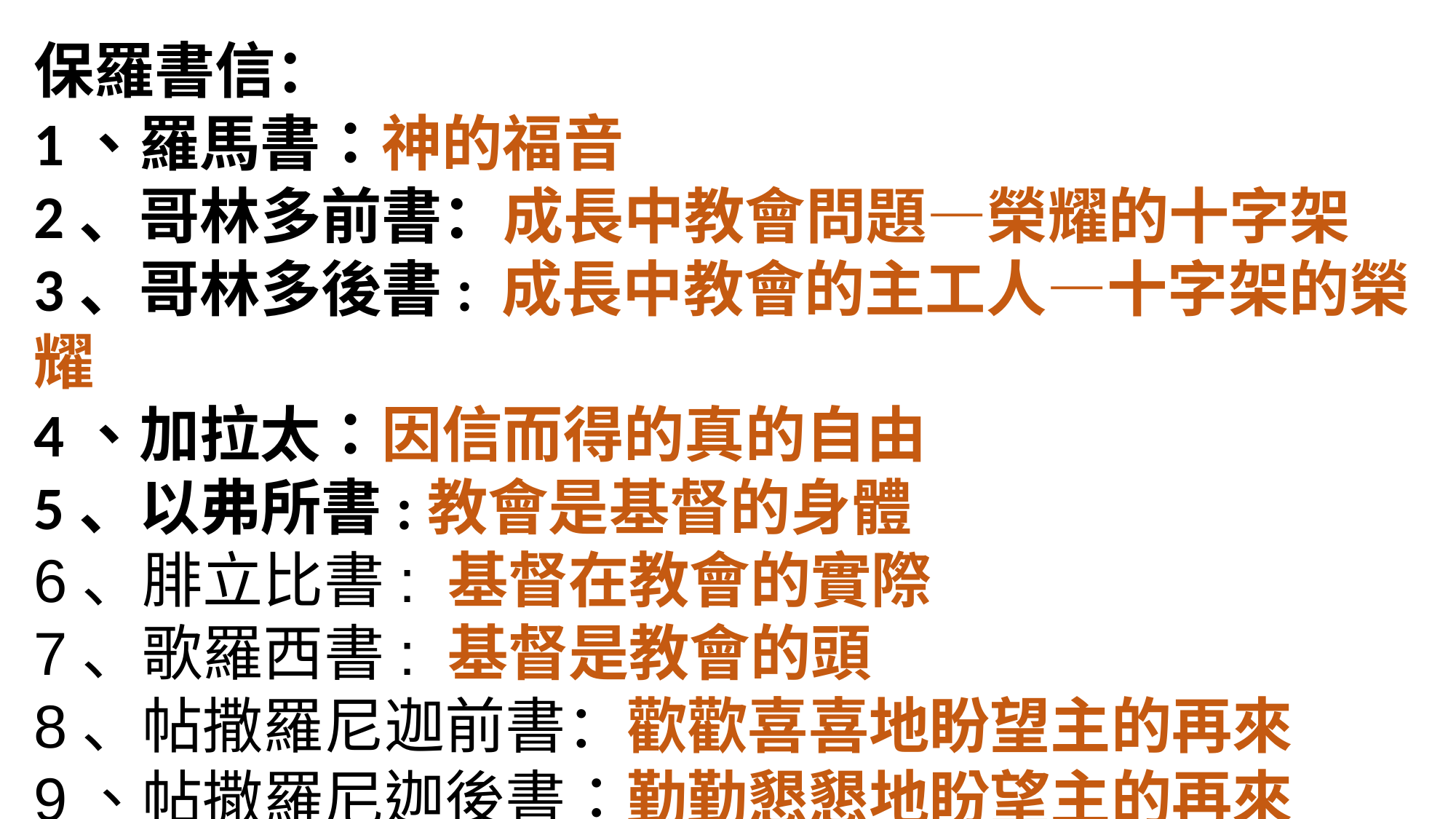

保羅書信：
1、羅馬書：神的福音
2、哥林多前書：成長中教會問題—榮耀的十字架
3、哥林多後書: 成長中教會的主工人—十字架的榮耀
4、加拉太：因信而得的真的自由
5、以弗所書:教會是基督的身體
6、腓立比書: 基督在教會的實際
7、歌羅西書: 基督是教會的頭
8、帖撒羅尼迦前書：歡歡喜喜地盼望主的再來
9、帖撒羅尼迦後書：勤勤懇懇地盼望主的再來